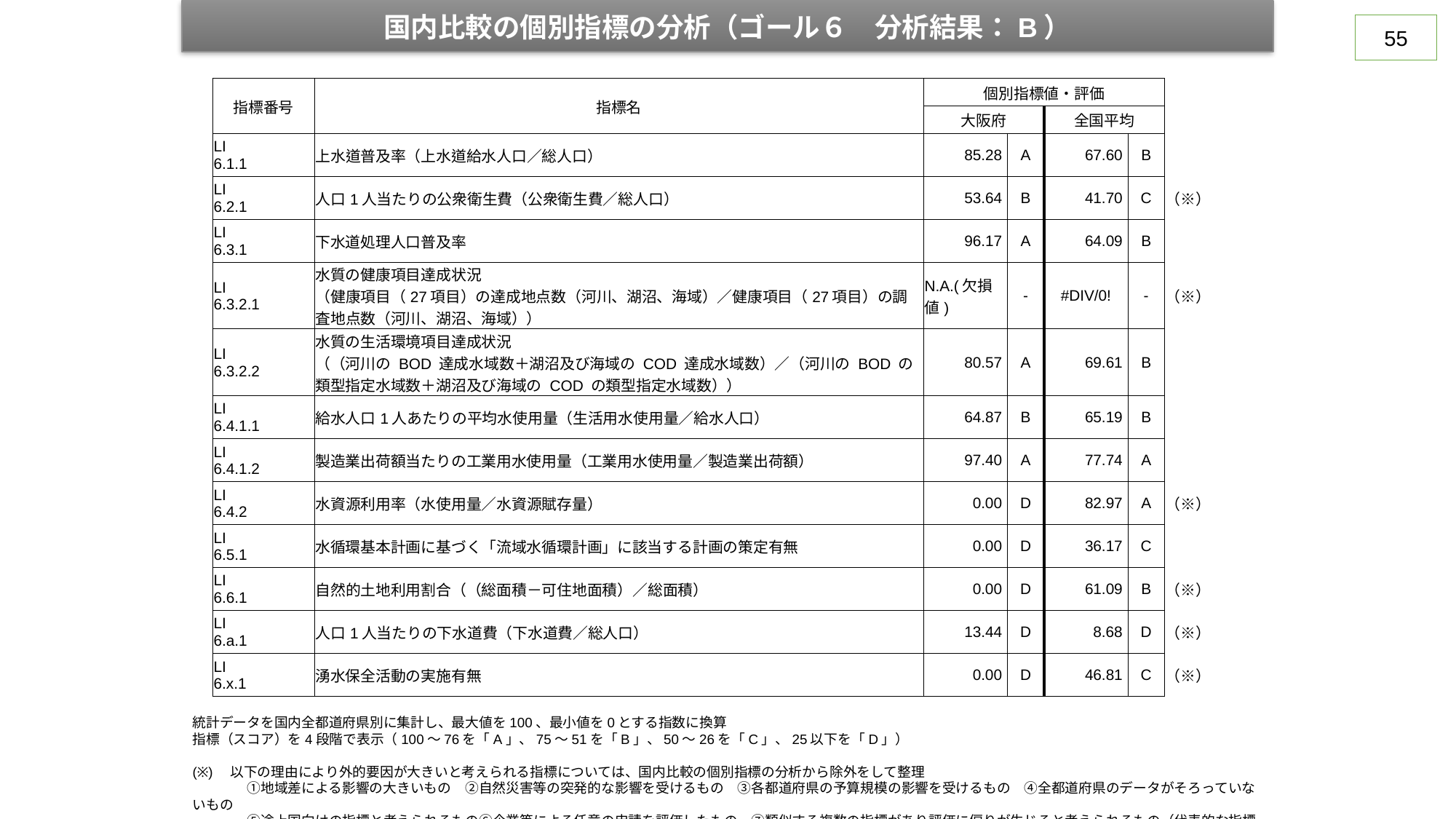

国内比較の個別指標の分析（ゴール６　分析結果：B）
55
| 指標番号 | 指標名 | 個別指標値・評価 |  |  |  |  |
| --- | --- | --- | --- | --- | --- | --- |
|  |  | 大阪府 |  | 全国平均 |  |  |
| LI 6.1.1 | 上水道普及率（上水道給水人口／総人口） | 85.28 | A | 67.60 | B |  |
| LI 6.2.1 | 人口1人当たりの公衆衛生費（公衆衛生費／総人口） | 53.64 | B | 41.70 | C | （※） |
| LI 6.3.1 | 下水道処理人口普及率 | 96.17 | A | 64.09 | B |  |
| LI 6.3.2.1 | 水質の健康項目達成状況 （健康項目（27項目）の達成地点数（河川、湖沼、海域）／健康項目（27項目）の調査地点数（河川、湖沼、海域）） | N.A.(欠損値) | ‐ | #DIV/0! | ‐ | （※） |
| LI 6.3.2.2 | 水質の生活環境項目達成状況 （（河川の BOD 達成水域数＋湖沼及び海域の COD 達成水域数）／（河川の BOD の類型指定水域数＋湖沼及び海域の COD の類型指定水域数）） | 80.57 | A | 69.61 | B |  |
| LI 6.4.1.1 | 給水人口1人あたりの平均水使用量（生活用水使用量／給水人口） | 64.87 | B | 65.19 | B |  |
| LI 6.4.1.2 | 製造業出荷額当たりの工業用水使用量（工業用水使用量／製造業出荷額） | 97.40 | A | 77.74 | A |  |
| LI 6.4.2 | 水資源利用率（水使用量／水資源賦存量） | 0.00 | D | 82.97 | A | （※） |
| LI 6.5.1 | 水循環基本計画に基づく「流域水循環計画」に該当する計画の策定有無 | 0.00 | D | 36.17 | C |  |
| LI 6.6.1 | 自然的土地利用割合（（総面積－可住地面積）／総面積） | 0.00 | D | 61.09 | B | （※） |
| LI 6.a.1 | 人口1人当たりの下水道費（下水道費／総人口） | 13.44 | D | 8.68 | D | （※） |
| LI 6.x.1 | 湧水保全活動の実施有無 | 0.00 | D | 46.81 | C | （※） |
統計データを国内全都道府県別に集計し、最大値を100、最小値を0とする指数に換算
指標（スコア）を4段階で表示（100～76を「A」、75～51を「B」、50～26を「C」、25以下を「D」）

(※)　以下の理由により外的要因が大きいと考えられる指標については、国内比較の個別指標の分析から除外をして整理
　　　　①地域差による影響の大きいもの　②自然災害等の突発的な影響を受けるもの　③各都道府県の予算規模の影響を受けるもの　④全都道府県のデータがそろっていないもの
　　　　⑤途上国向けの指標と考えられるもの⑥企業等による任意の申請を評価したもの　⑦類似する複数の指標があり評価に偏りが生じると考えられるもの（代表的な指標で評価）